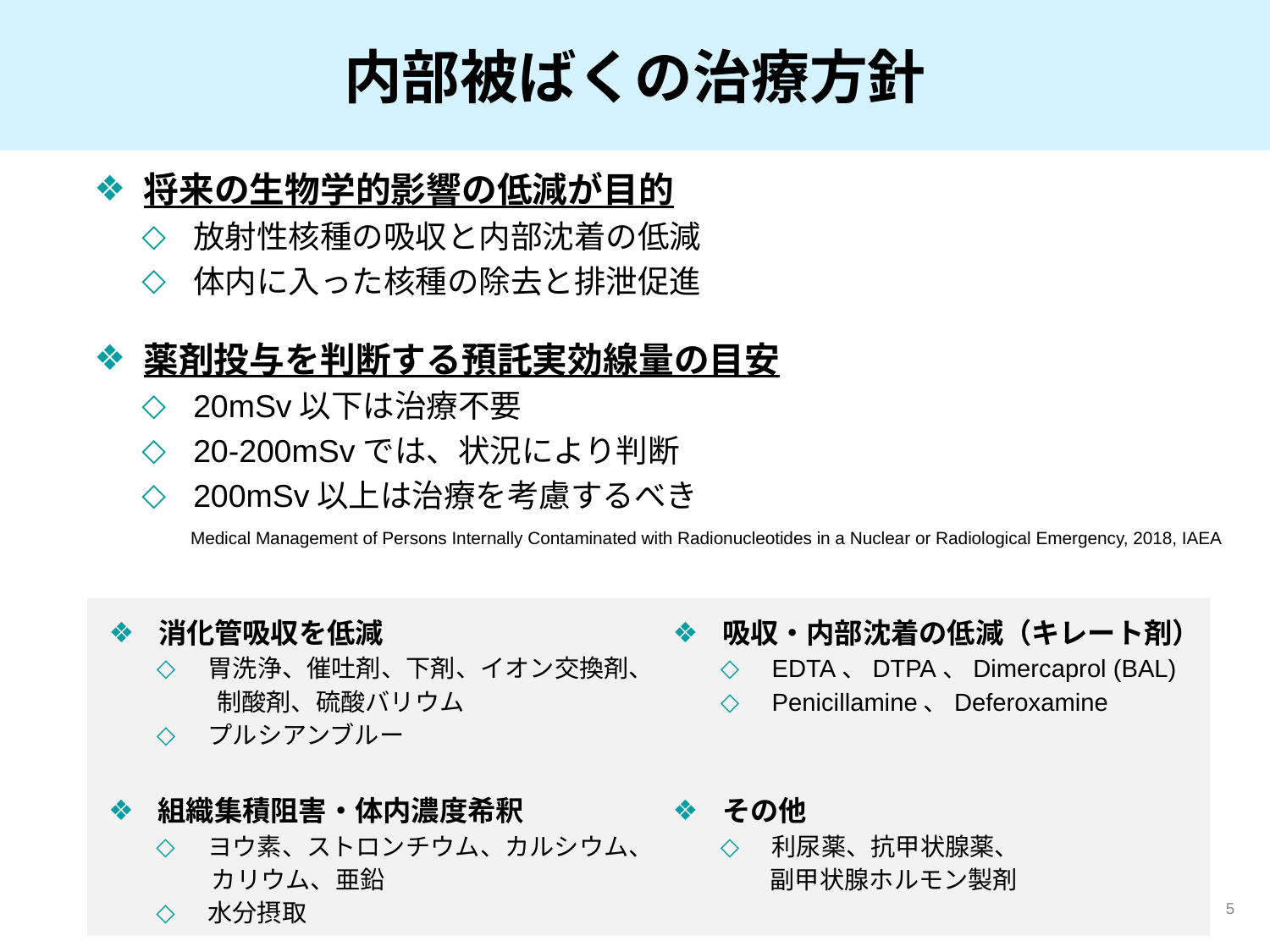

# 内部被ばくの治療方針
将来の生物学的影響の低減が目的
放射性核種の吸収と内部沈着の低減
体内に入った核種の除去と排泄促進

薬剤投与を判断する預託実効線量の目安
20mSv以下は治療不要
20-200mSvでは、状況により判断
200mSv以上は治療を考慮するべき
Medical Management of Persons Internally Contaminated with Radionucleotides in a Nuclear or Radiological Emergency, 2018, IAEA

消化管吸収を低減
胃洗浄、催吐剤、下剤、イオン交換剤、
　　  制酸剤、硫酸バリウム
プルシアンブルー
吸収・内部沈着の低減（キレート剤）
EDTA、DTPA、Dimercaprol (BAL)
Penicillamine、Deferoxamine
その他
利尿薬、抗甲状腺薬、
        副甲状腺ホルモン製剤
組織集積阻害・体内濃度希釈
ヨウ素、ストロンチウム、カルシウム、
         カリウム、亜鉛
水分摂取
5